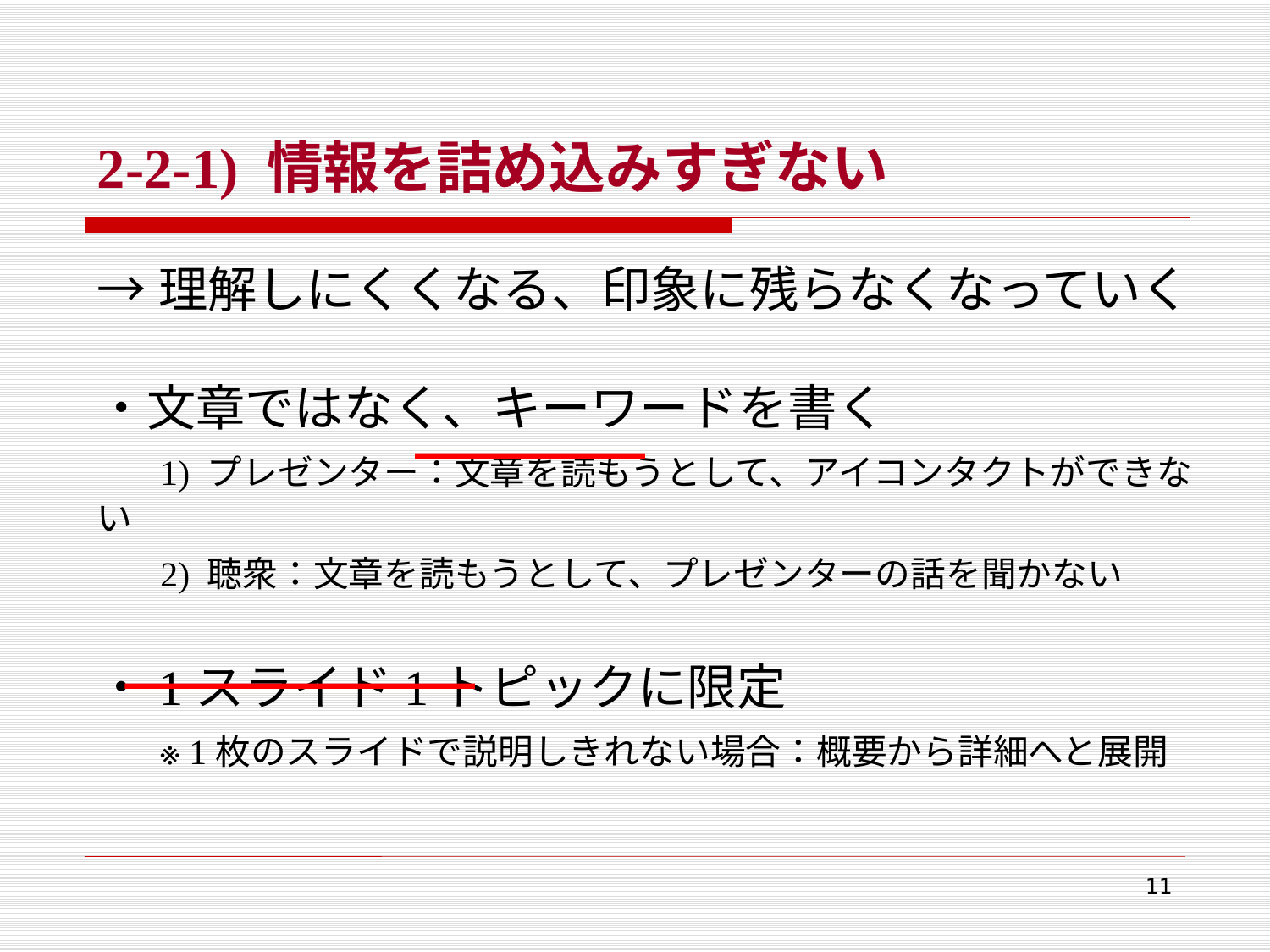

2-2-1) 情報を詰め込みすぎない

→理解しにくくなる、印象に残らなくなっていく

・文章ではなく、キーワードを書く
	1) プレゼンター：文章を読もうとして、アイコンタクトができない
	2) 聴衆：文章を読もうとして、プレゼンターの話を聞かない

・1スライド1トピックに限定
	※ 1枚のスライドで説明しきれない場合：概要から詳細へと展開

11